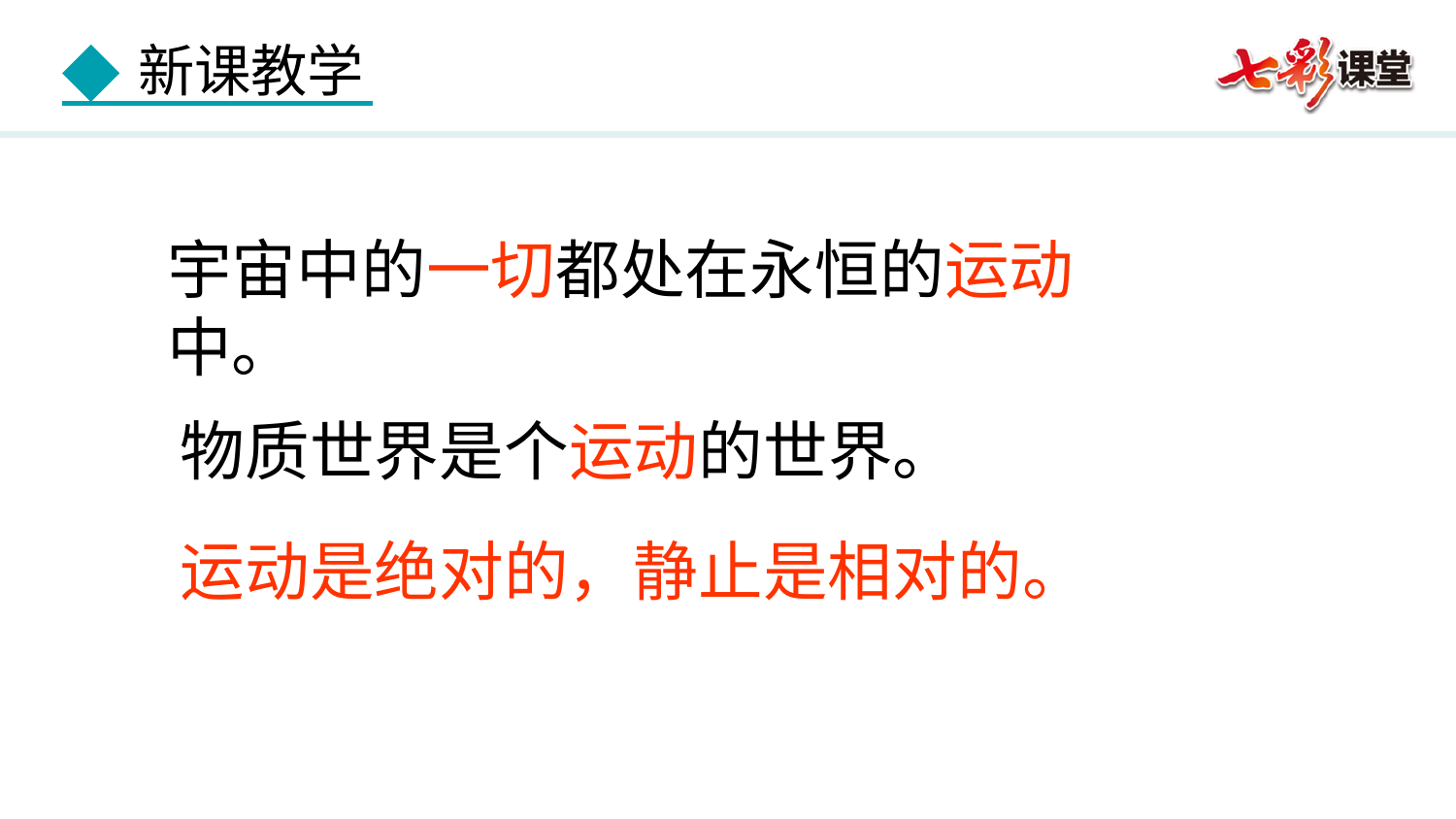

宇宙中的一切都处在永恒的运动中。
物质世界是个运动的世界。
运动是绝对的，静止是相对的。